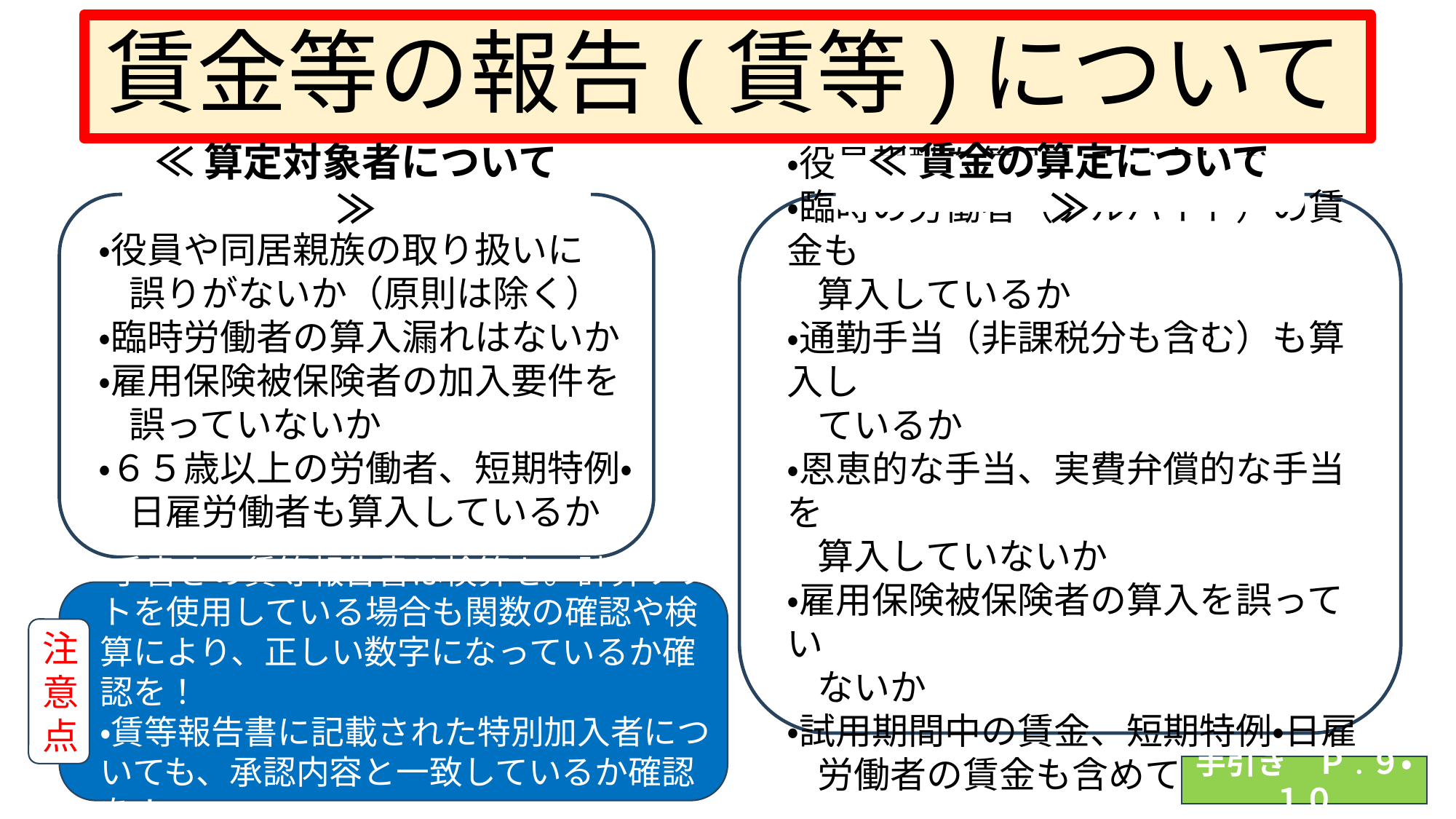

# 賃金等の報告(賃等)について
≪賃金の算定について≫
≪算定対象者について≫
・役員や同居親族の取り扱いに
　誤りがないか（原則は除く）
・臨時労働者の算入漏れはないか
・雇用保険被保険者の加入要件を
　誤っていないか
・６５歳以上の労働者、短期特例・
　日雇労働者も算入しているか
・役員報酬を算入していないか
・臨時の労働者（アルバイト）の賃金も
　算入しているか
・通勤手当（非課税分も含む）も算入し
　ているか
・恩恵的な手当、実費弁償的な手当を
　算入していないか
・雇用保険被保険者の算入を誤ってい
　ないか
・試用期間中の賃金、短期特例・日雇
　労働者の賃金も含めているか
・手書きの賃等報告書は検算を。計算ソフトを使用している場合も関数の確認や検算により、正しい数字になっているか確認を！
・賃等報告書に記載された特別加入者についても、承認内容と一致しているか確認を！
注
意
点
手引き　Ｐ.９・１０